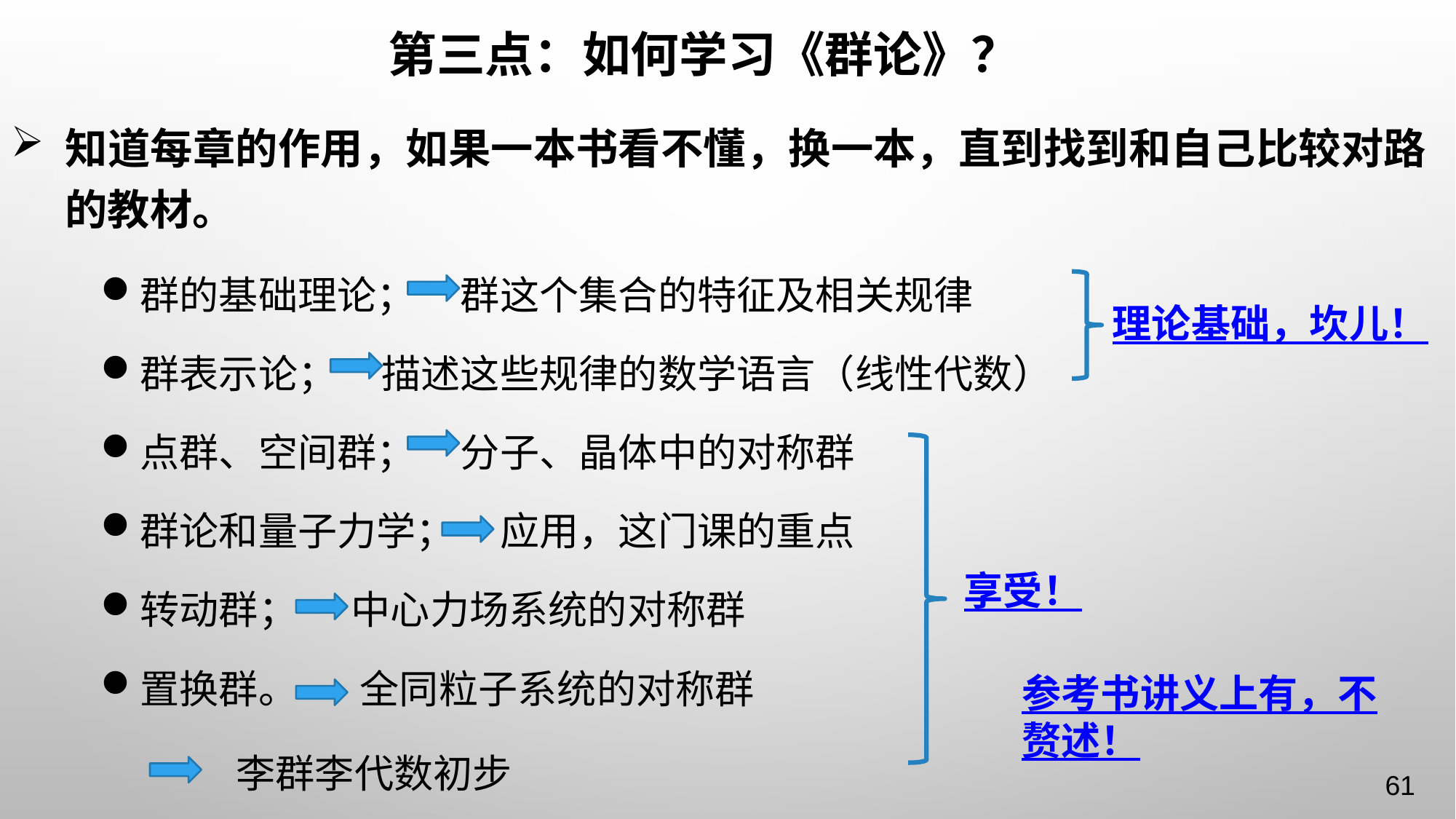

# 第三点：如何学习《群论》？
知道每章的作用，如果一本书看不懂，换一本，直到找到和自己比较对路的教材。
群的基础理论；     群这个集合的特征及相关规律
群表示论；     描述这些规律的数学语言（线性代数）
点群、空间群；     分子、晶体中的对称群
群论和量子力学；     应用，这门课的重点
转动群；      中心力场系统的对称群
置换群。       全同粒子系统的对称群

理论基础，坎儿！

享受！

参考书讲义上有，不赘述！

李群李代数初步

61